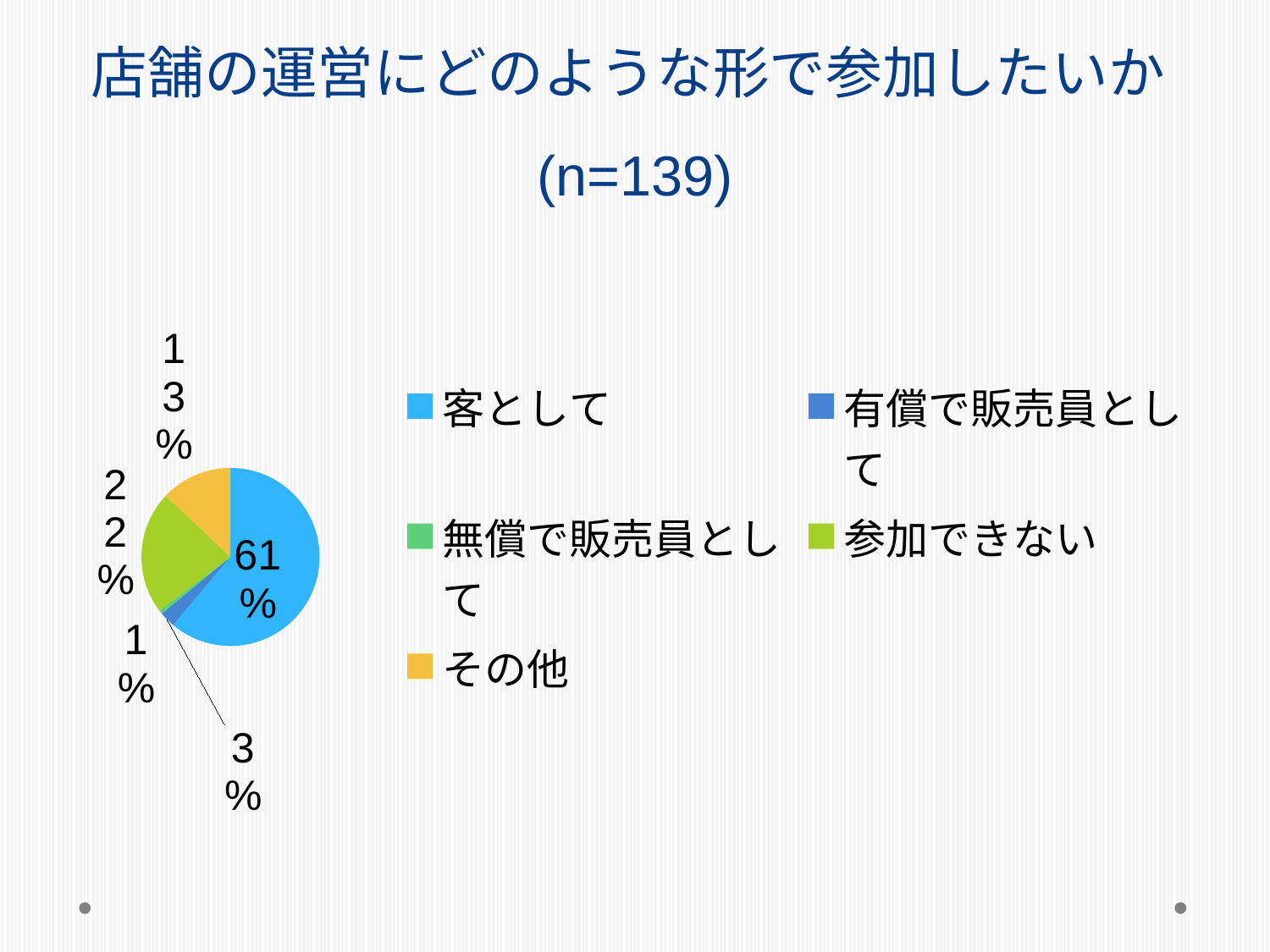

# 店舗の運営にどのような形で参加したいか(n=139)

### Chart

| Category |  |
|---|---|
| 客として | 85.0 |
| 有償で販売員として | 4.0 |
| 無償で販売員として | 1.0 |
| 参加できない | 31.0 |
| その他 | 18.0 |